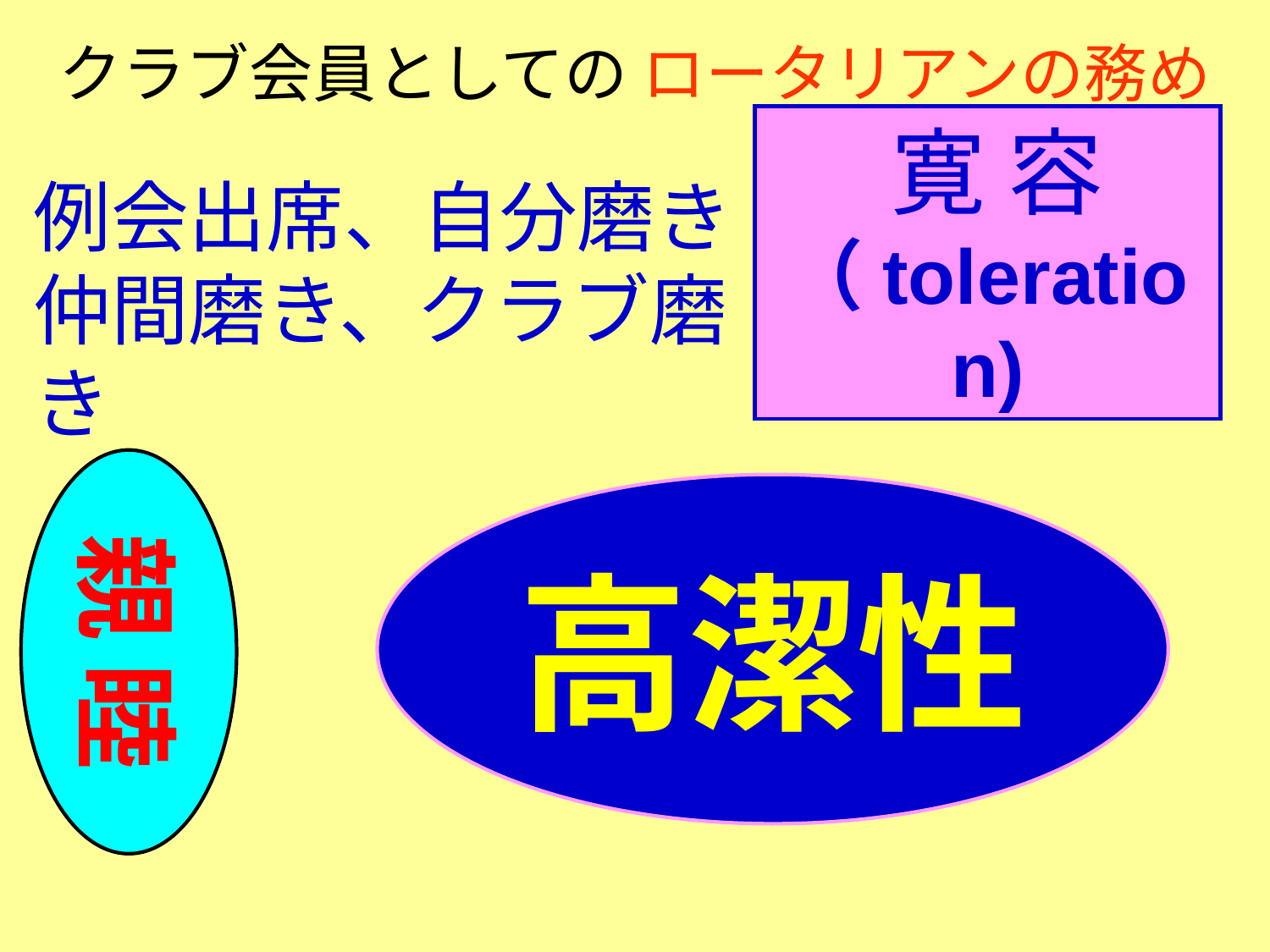

クラブ会員としての ロータリアンの務め
寛 容（toleration)
例会出席、自分磨き
仲間磨き、クラブ磨き
親 睦
高潔性